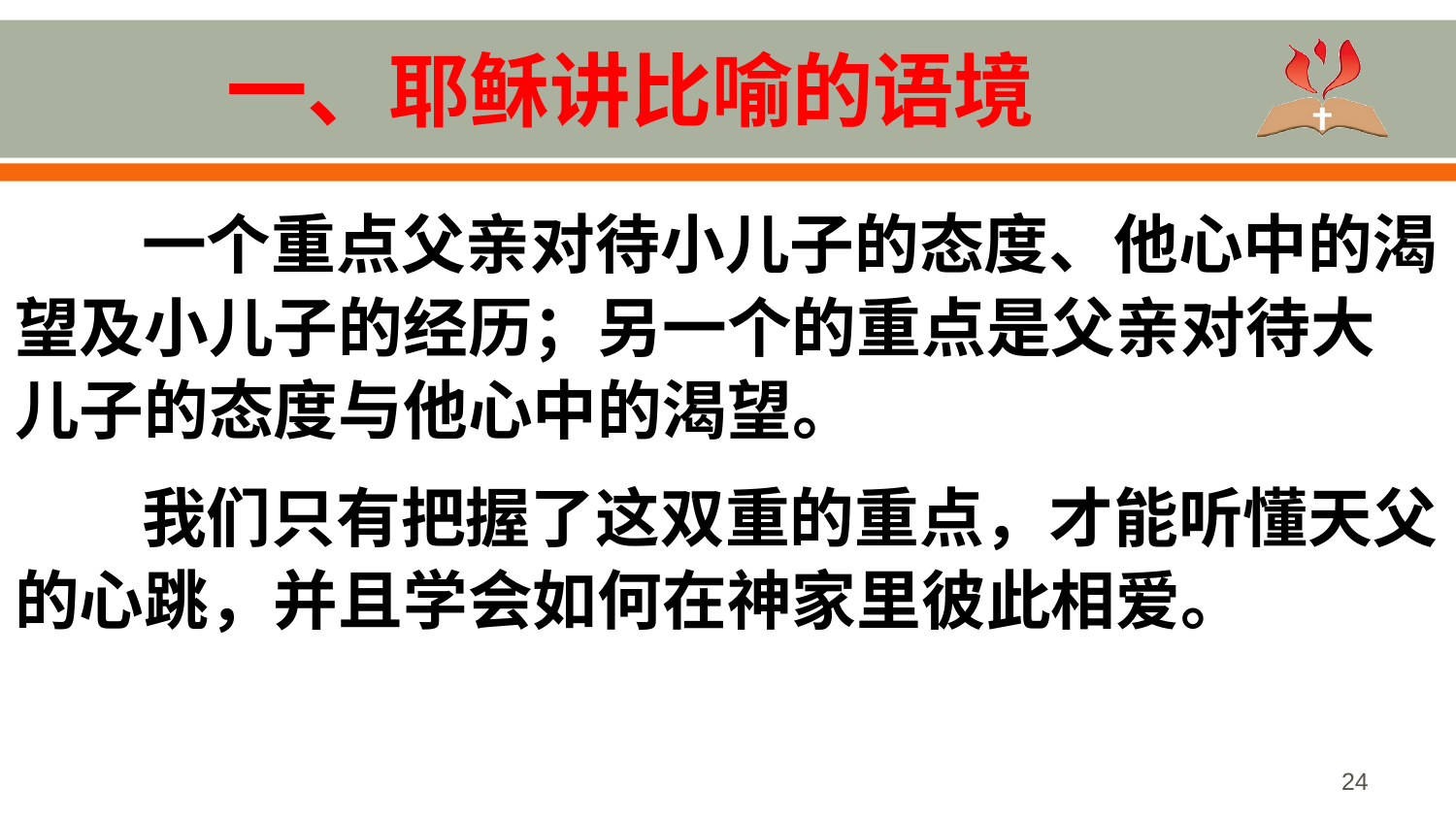

# 一、耶稣讲比喻的语境
一个重点父亲对待小儿子的态度、他心中的渴望及小儿子的经历；另一个的重点是父亲对待大儿子的态度与他心中的渴望。
我们只有把握了这双重的重点，才能听懂天父的心跳，并且学会如何在神家里彼此相爱。

24